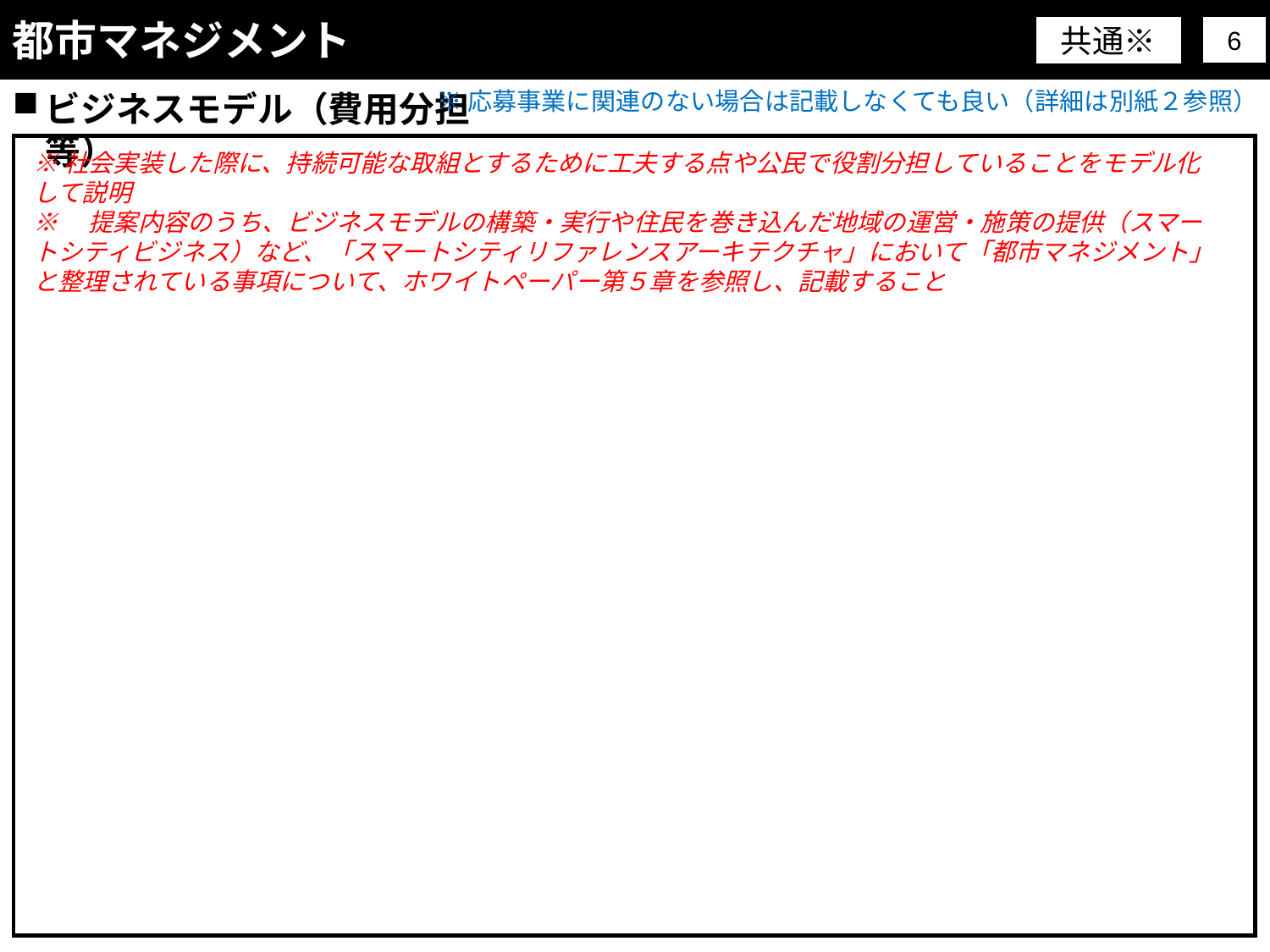

都市マネジメント
共通※
6
※応募事業に関連のない場合は記載しなくても良い（詳細は別紙２参照）
ビジネスモデル（費用分担等）

※社会実装した際に、持続可能な取組とするために工夫する点や公民で役割分担していることをモデル化して説明
※　提案内容のうち、ビジネスモデルの構築・実行や住民を巻き込んだ地域の運営・施策の提供（スマートシティビジネス）など、「スマートシティリファレンスアーキテクチャ」において「都市マネジメント」と整理されている事項について、ホワイトペーパー第５章を参照し、記載すること